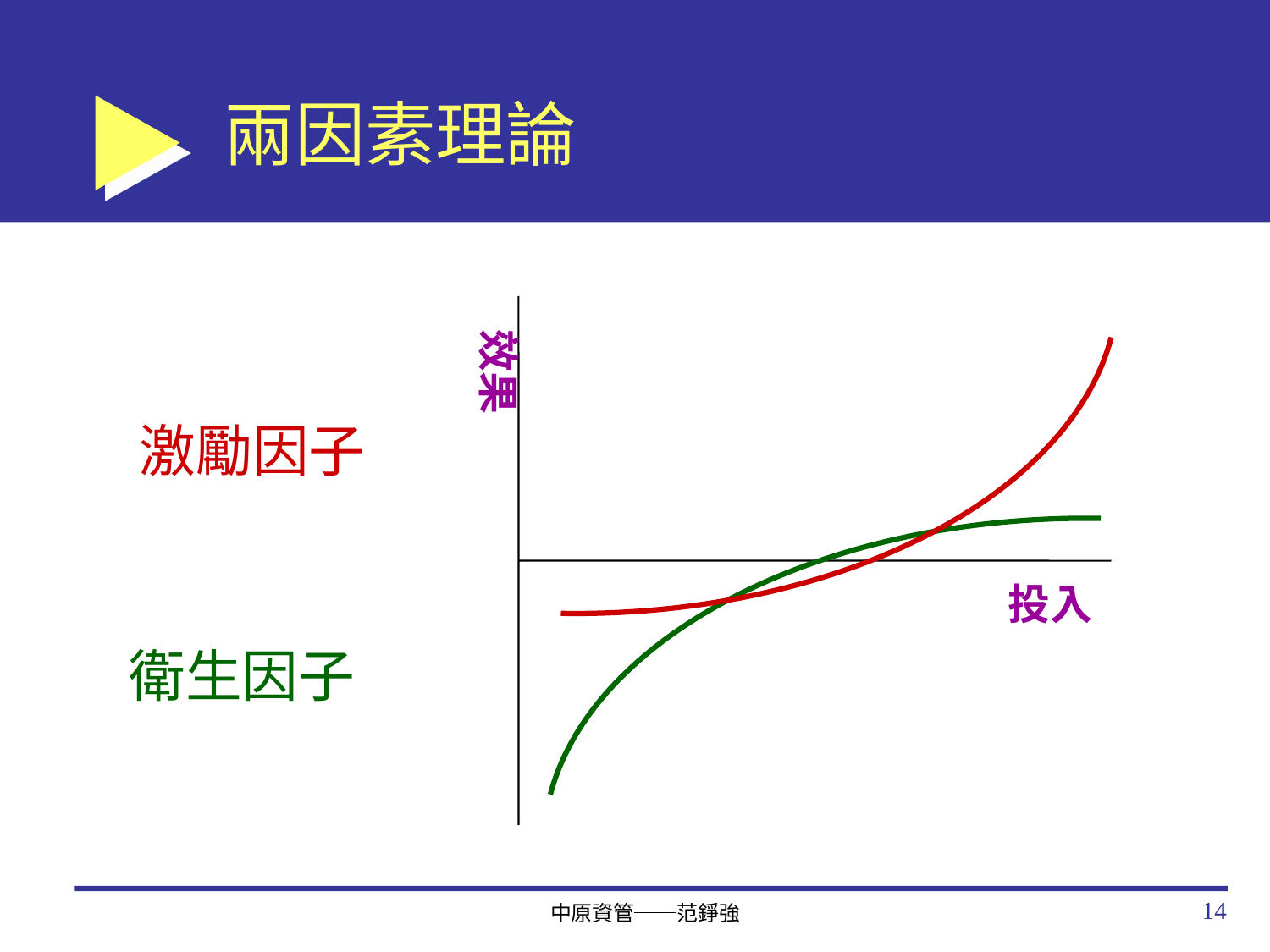

# 兩因素理論

激勵因子

效果

衛生因子

投入
14